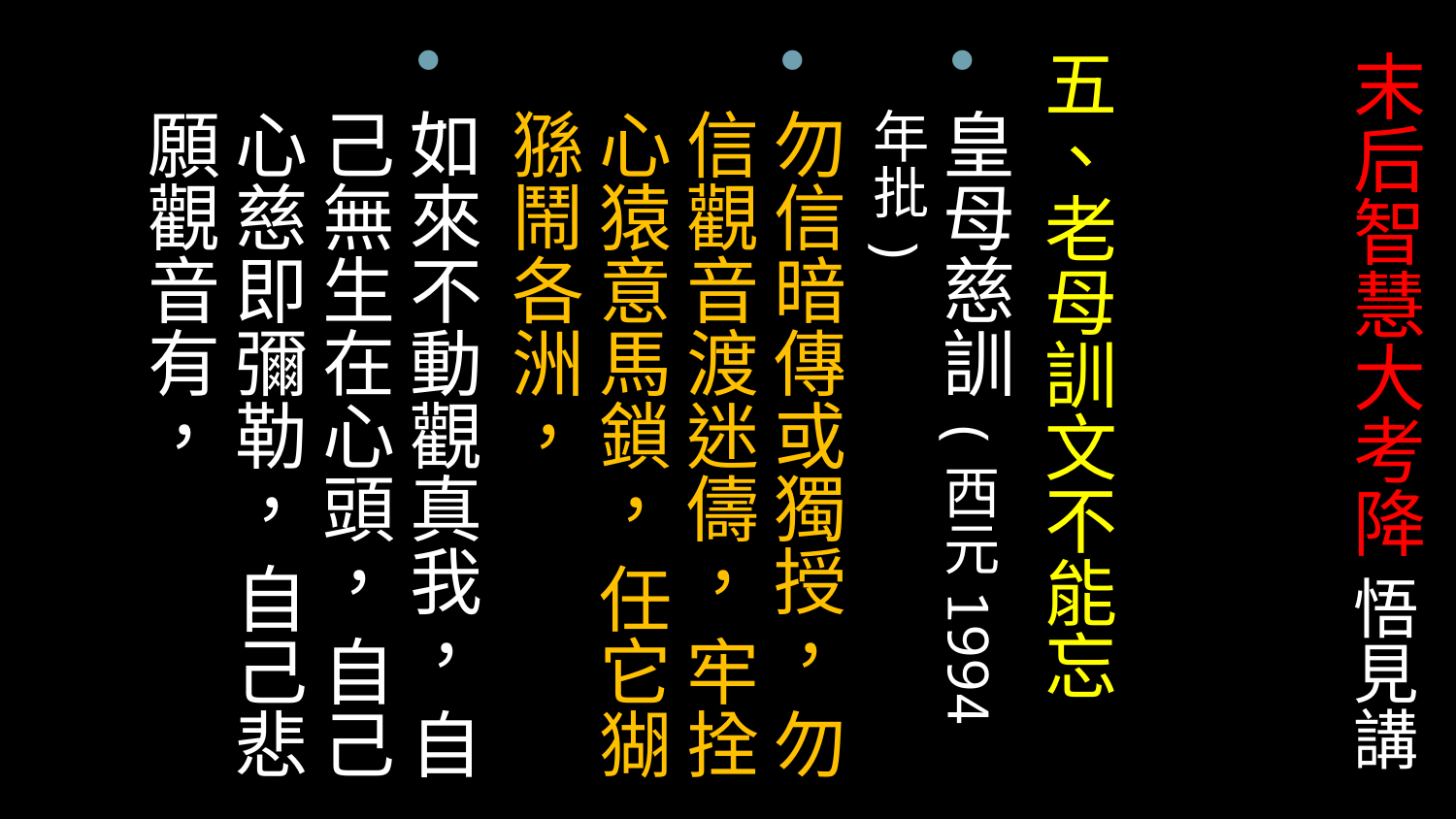

五、老母訓文不能忘
皇母慈訓(西元1994年批)
勿信暗傳或獨授， 勿信觀音渡迷儔， 牢拴心猿意馬鎖， 任它猢猻鬧各洲，
如來不動觀真我， 自己無生在心頭， 自己心慈即彌勒， 自己悲願觀音有，

# 末后智慧大考降 悟見講